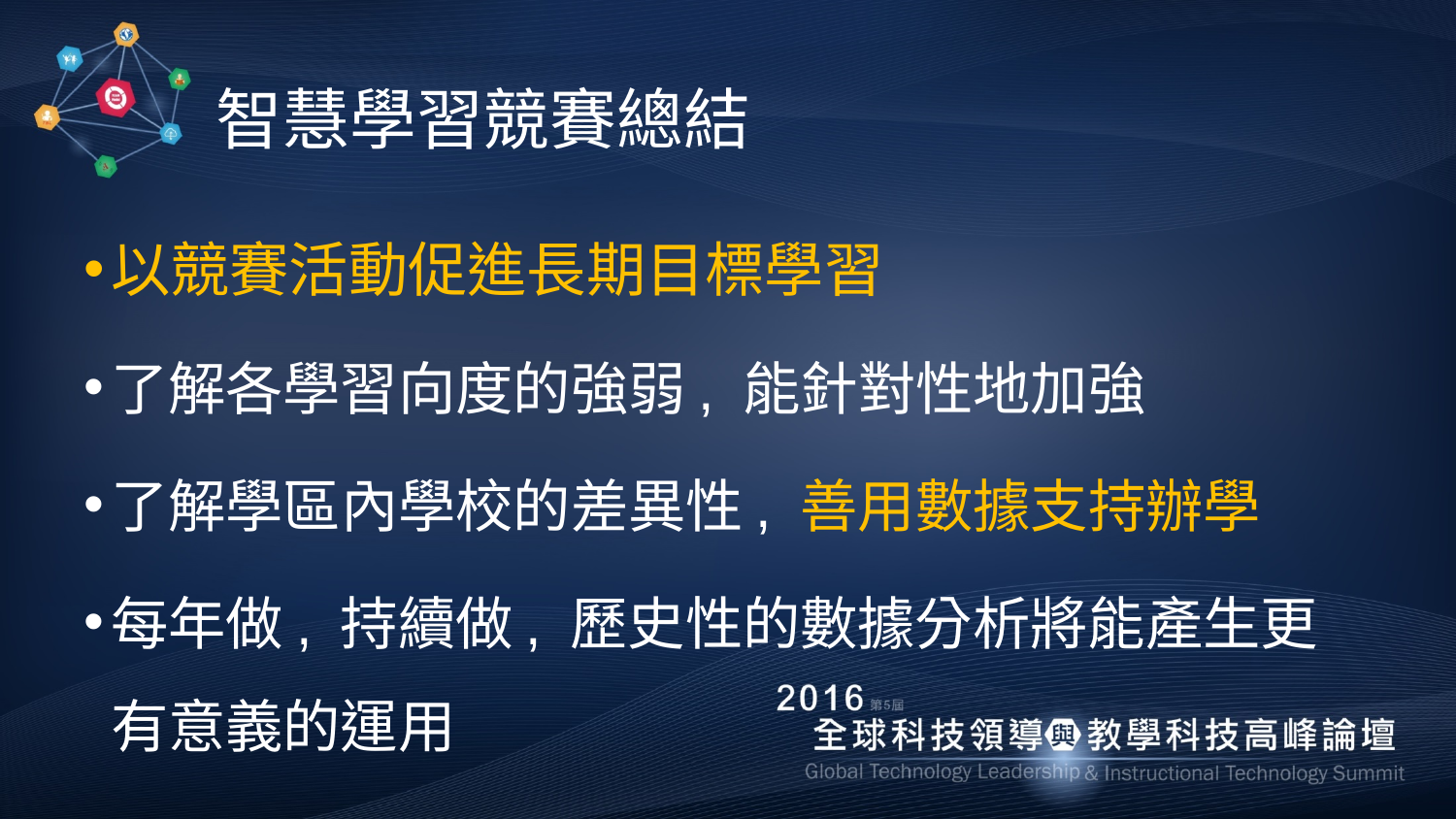

# 智慧學習競賽總結
以競賽活動促進長期目標學習
了解各學習向度的強弱, 能針對性地加強
了解學區內學校的差異性, 善用數據支持辦學
每年做, 持續做, 歷史性的數據分析將能產生更有意義的運用